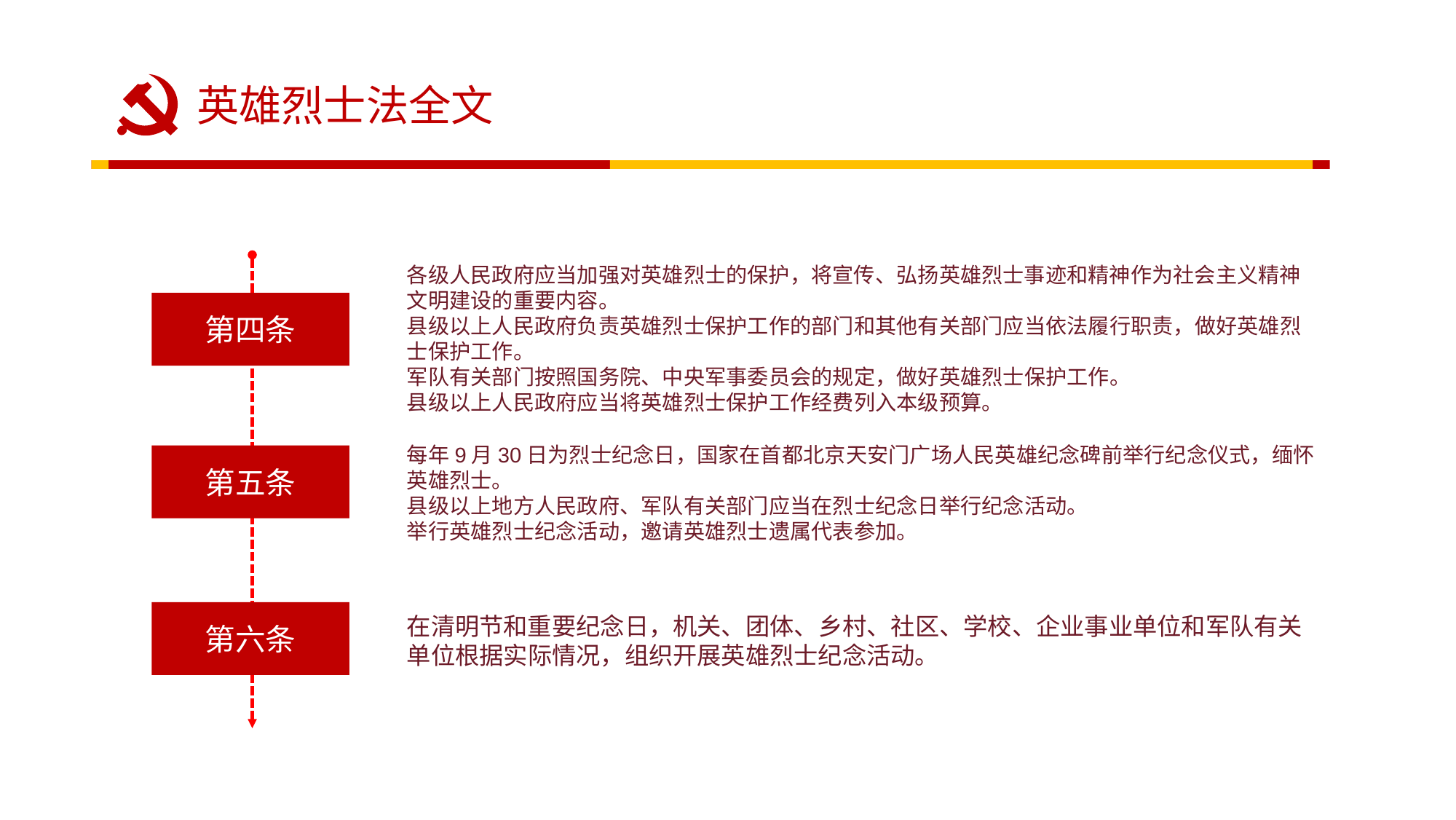

英雄烈士法全文

各级人民政府应当加强对英雄烈士的保护，将宣传、弘扬英雄烈士事迹和精神作为社会主义精神文明建设的重要内容。
县级以上人民政府负责英雄烈士保护工作的部门和其他有关部门应当依法履行职责，做好英雄烈士保护工作。
军队有关部门按照国务院、中央军事委员会的规定，做好英雄烈士保护工作。
县级以上人民政府应当将英雄烈士保护工作经费列入本级预算。
第四条
每年9月30日为烈士纪念日，国家在首都北京天安门广场人民英雄纪念碑前举行纪念仪式，缅怀英雄烈士。
县级以上地方人民政府、军队有关部门应当在烈士纪念日举行纪念活动。
举行英雄烈士纪念活动，邀请英雄烈士遗属代表参加。
第五条
第六条
在清明节和重要纪念日，机关、团体、乡村、社区、学校、企业事业单位和军队有关单位根据实际情况，组织开展英雄烈士纪念活动。